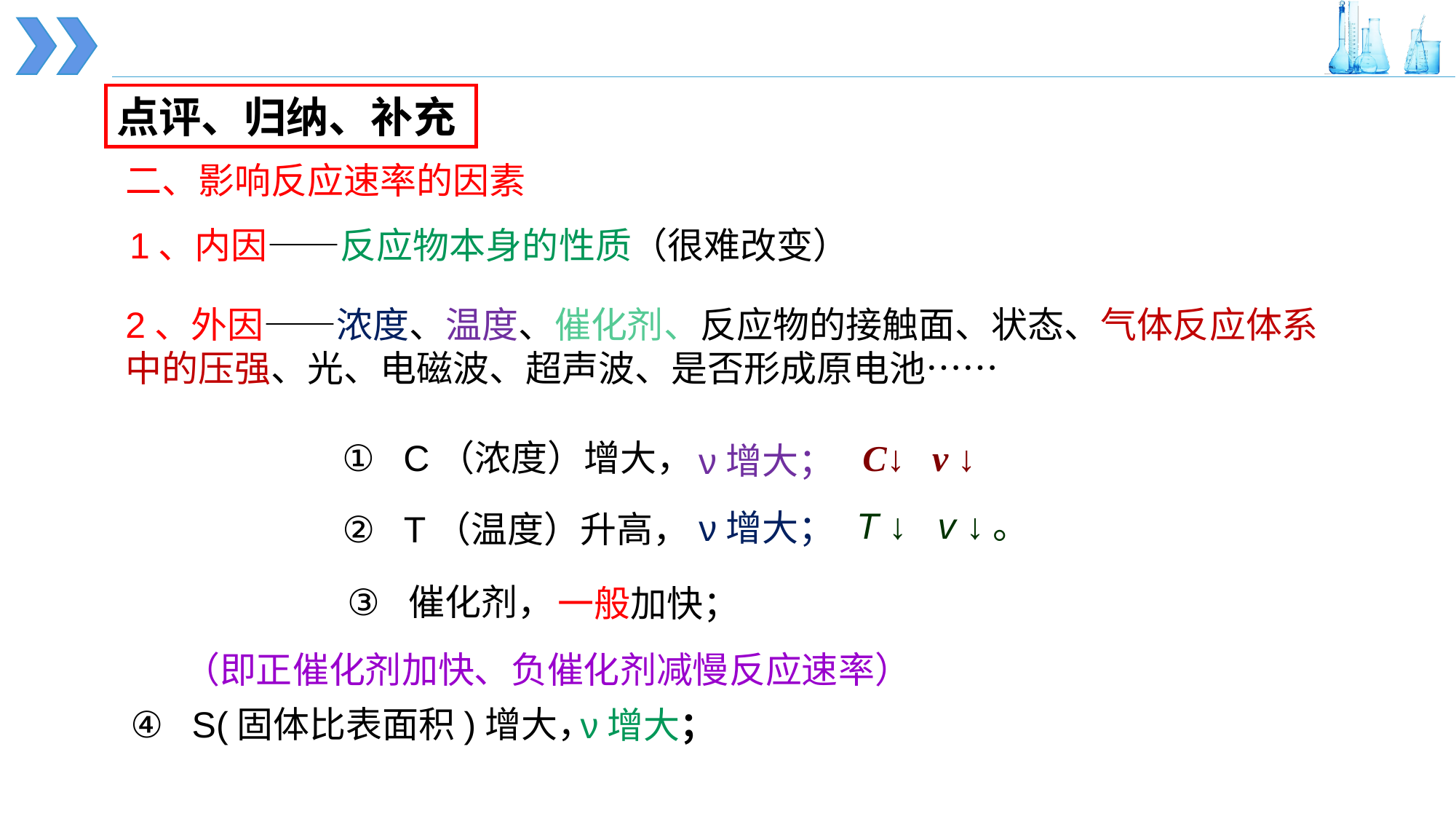

点评、归纳、补充
二、影响反应速率的因素
1、内因——反应物本身的性质（很难改变）
2、外因——浓度、温度、催化剂、反应物的接触面、状态、气体反应体系中的压强、光、电磁波、超声波、是否形成原电池……
C↓   v ↓
C（浓度）增大，
ν增大；
T ↓   v ↓。
ν增大；
T（温度）升高，
催化剂，
一般加快；
（即正催化剂加快、负催化剂减慢反应速率）
S(固体比表面积)增大，
ν增大；